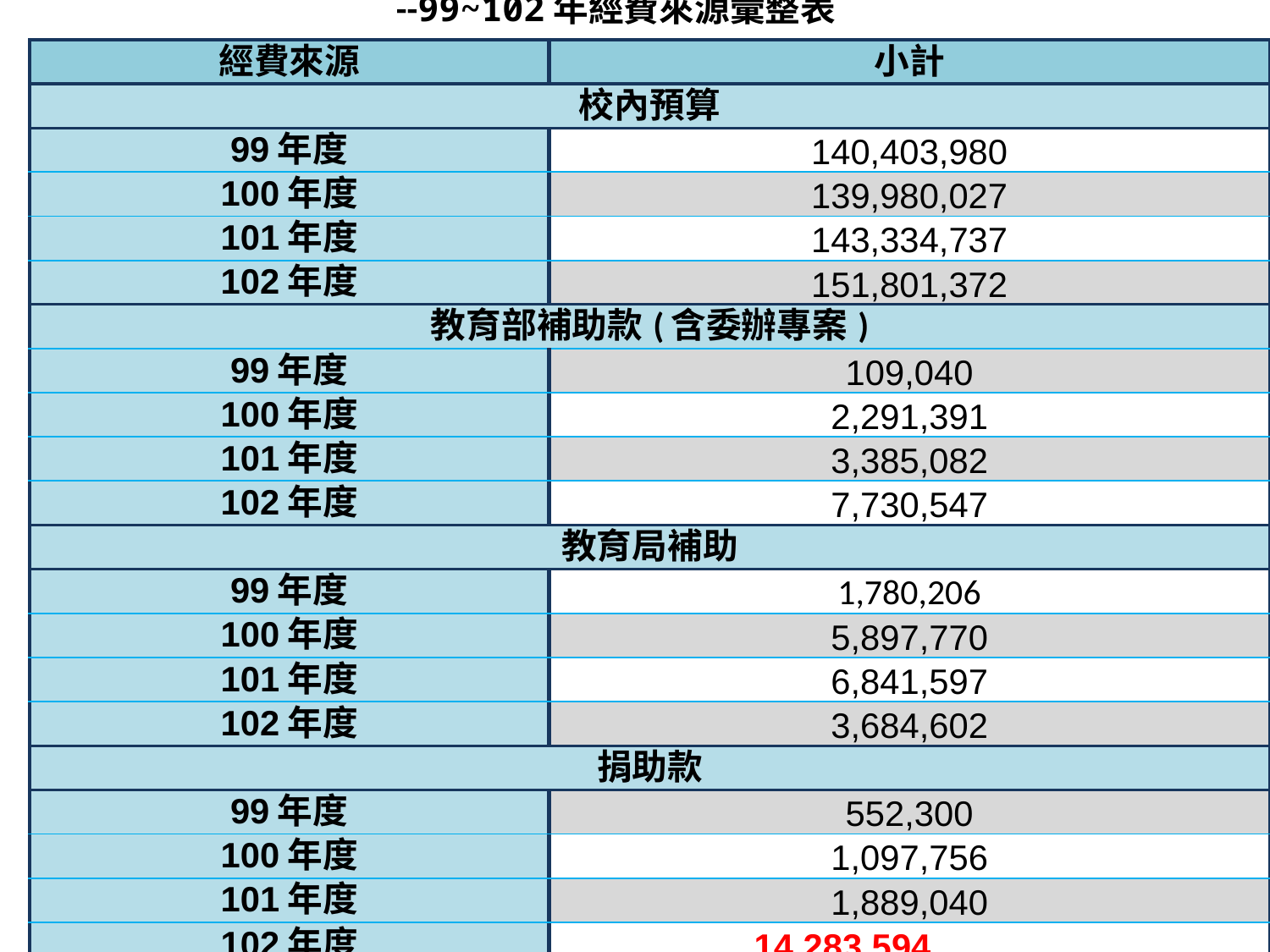

--99~102年經費來源彙整表

#
| 經費來源 | 小計 |
| --- | --- |
| 校內預算 |  |
| 99年度 | 140,403,980 |
| 100年度 | 139,980,027 |
| 101年度 | 143,334,737 |
| 102年度 | 151,801,372 |
| 教育部補助款(含委辦專案) |  |
| 99年度 | 109,040 |
| 100年度 | 2,291,391 |
| 101年度 | 3,385,082 |
| 102年度 | 7,730,547 |
| 教育局補助 |  |
| 99年度 | 1,780,206 |
| 100年度 | 5,897,770 |
| 101年度 | 6,841,597 |
| 102年度 | 3,684,602 |
| 捐助款 |  |
| 99年度 | 552,300 |
| 100年度 | 1,097,756 |
| 101年度 | 1,889,040 |
| 102年度 | 14,283,594 |